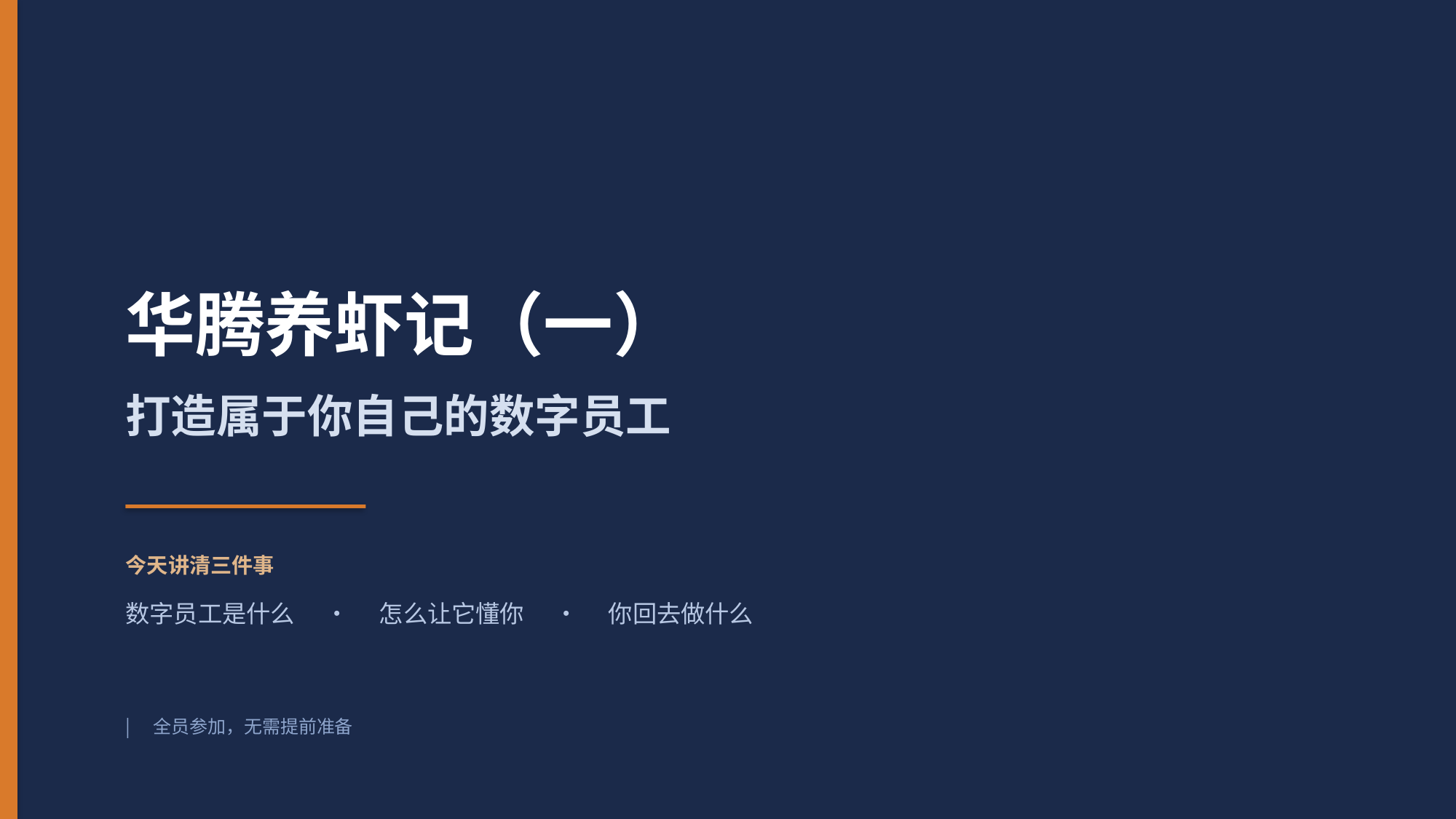

华腾养虾记（一）
打造属于你自己的数字员工

今天讲清三件事
数字员工是什么　·　怎么让它懂你　·　你回去做什么
|　全员参加，无需提前准备